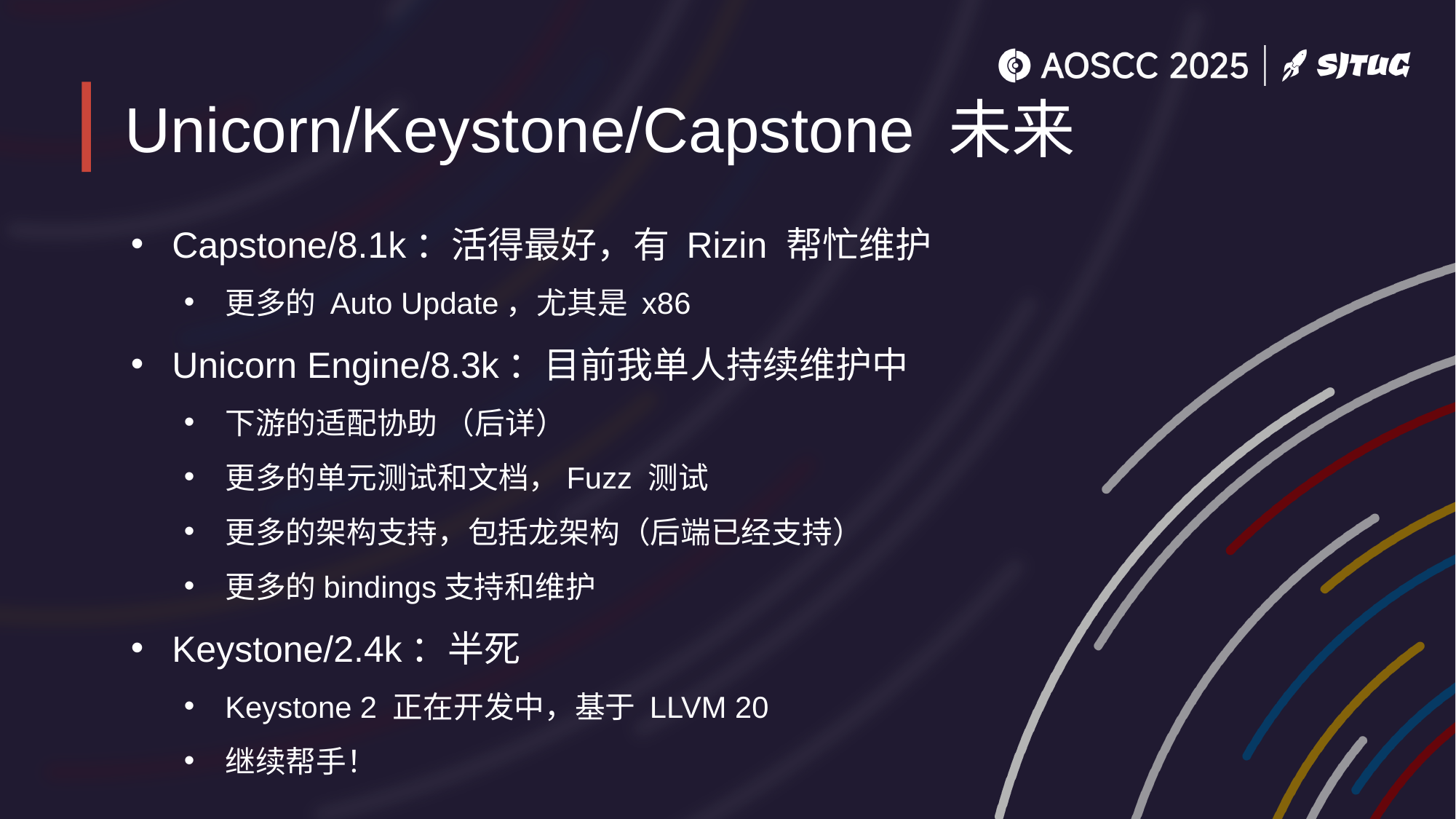

# Unicorn/Keystone/Capstone 未来
Capstone/8.1k：活得最好，有 Rizin 帮忙维护
更多的 Auto Update，尤其是 x86
Unicorn Engine/8.3k：目前我单人持续维护中
下游的适配协助 （后详）
更多的单元测试和文档，Fuzz 测试
更多的架构支持，包括龙架构（后端已经支持）
更多的bindings支持和维护
Keystone/2.4k：半死
Keystone 2 正在开发中，基于 LLVM 20
继续帮手！